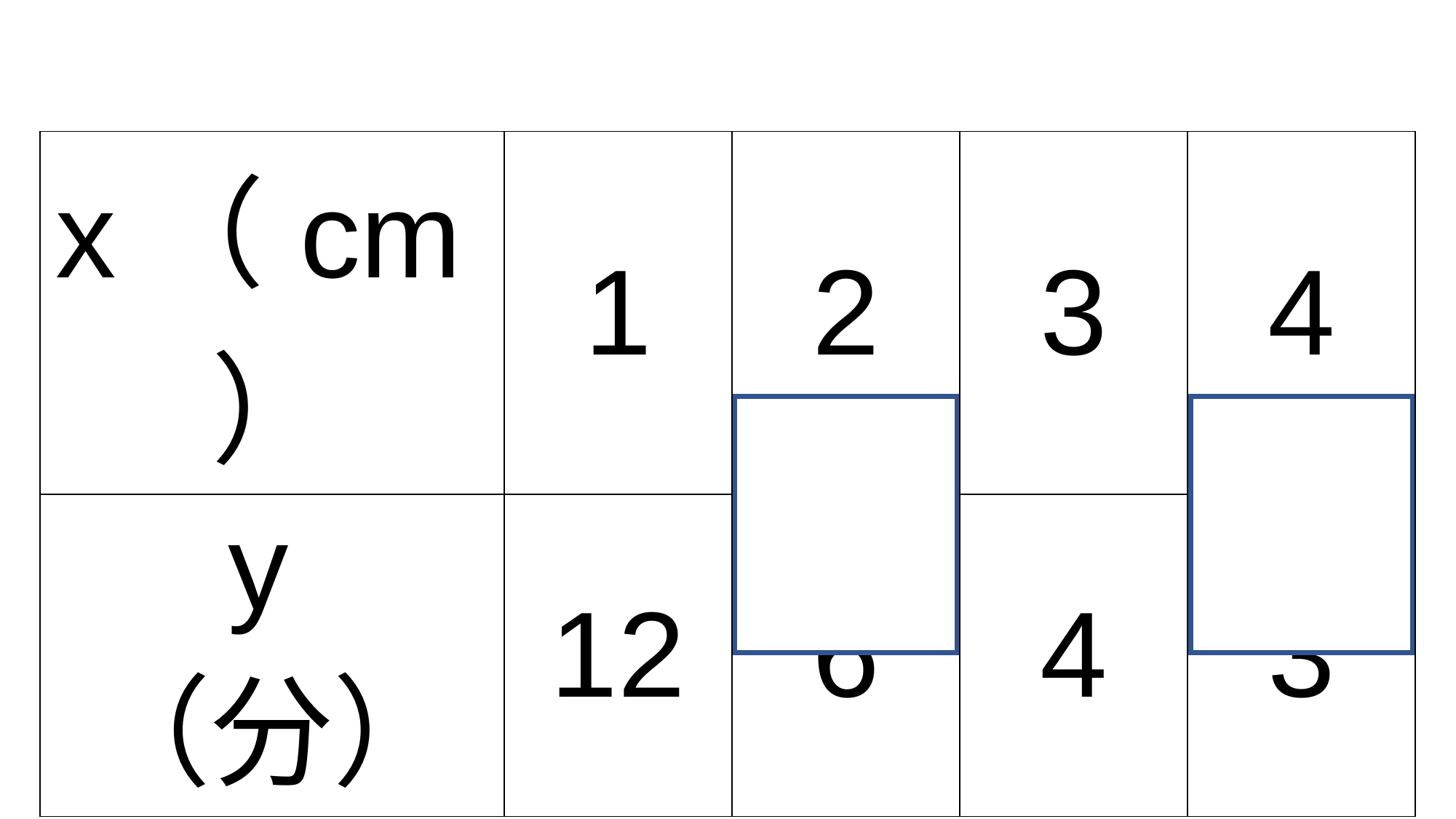

| x（cm） | 1 | 2 | 3 | 4 |
| --- | --- | --- | --- | --- |
| y（分） | 12 | 6 | 4 | 3 |